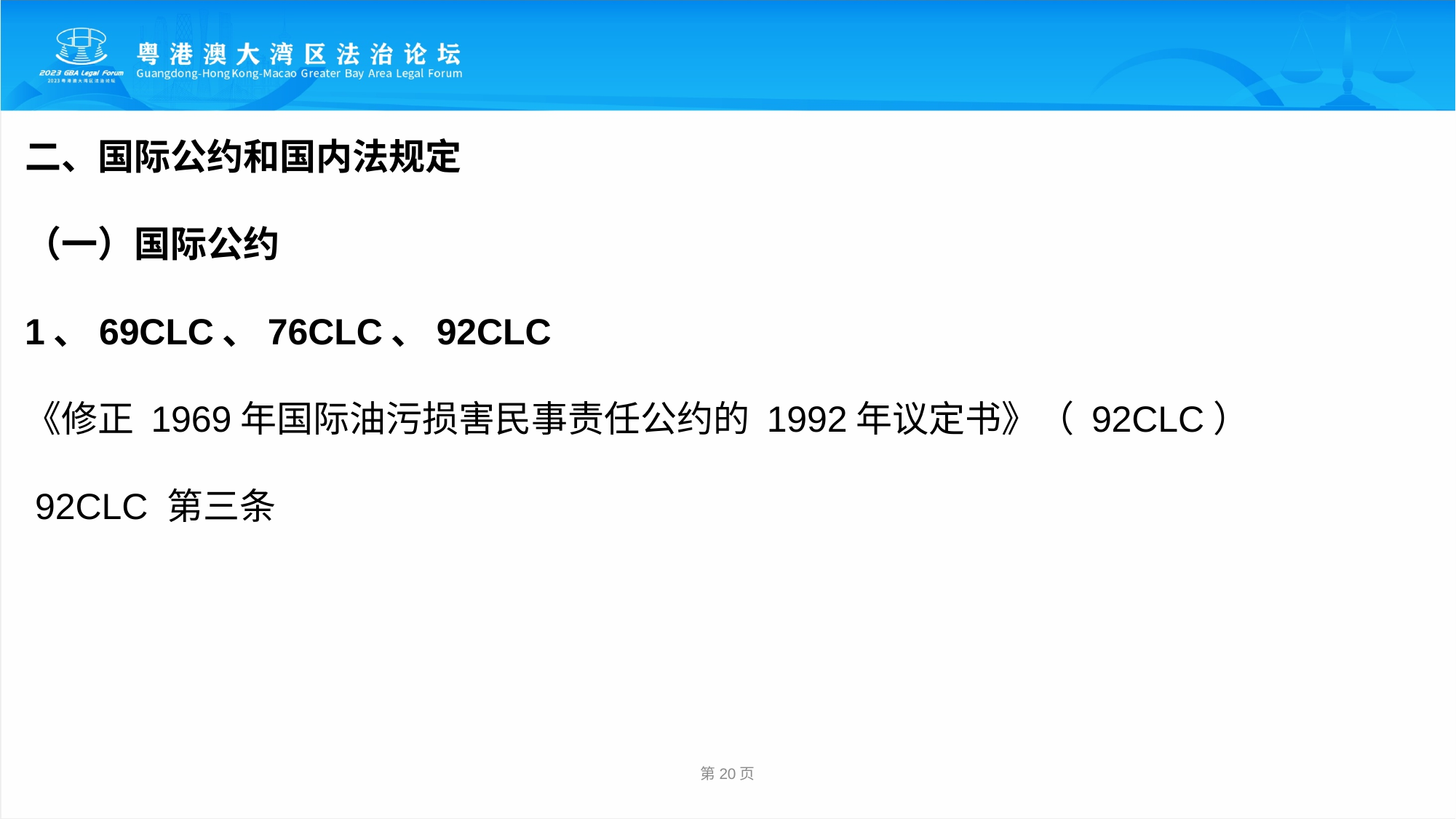

二、国际公约和国内法规定

（一）国际公约
1、69CLC、76CLC、92CLC
《修正 1969年国际油污损害民事责任公约的 1992年议定书》（ 92CLC）
 92CLC 第三条

第20页